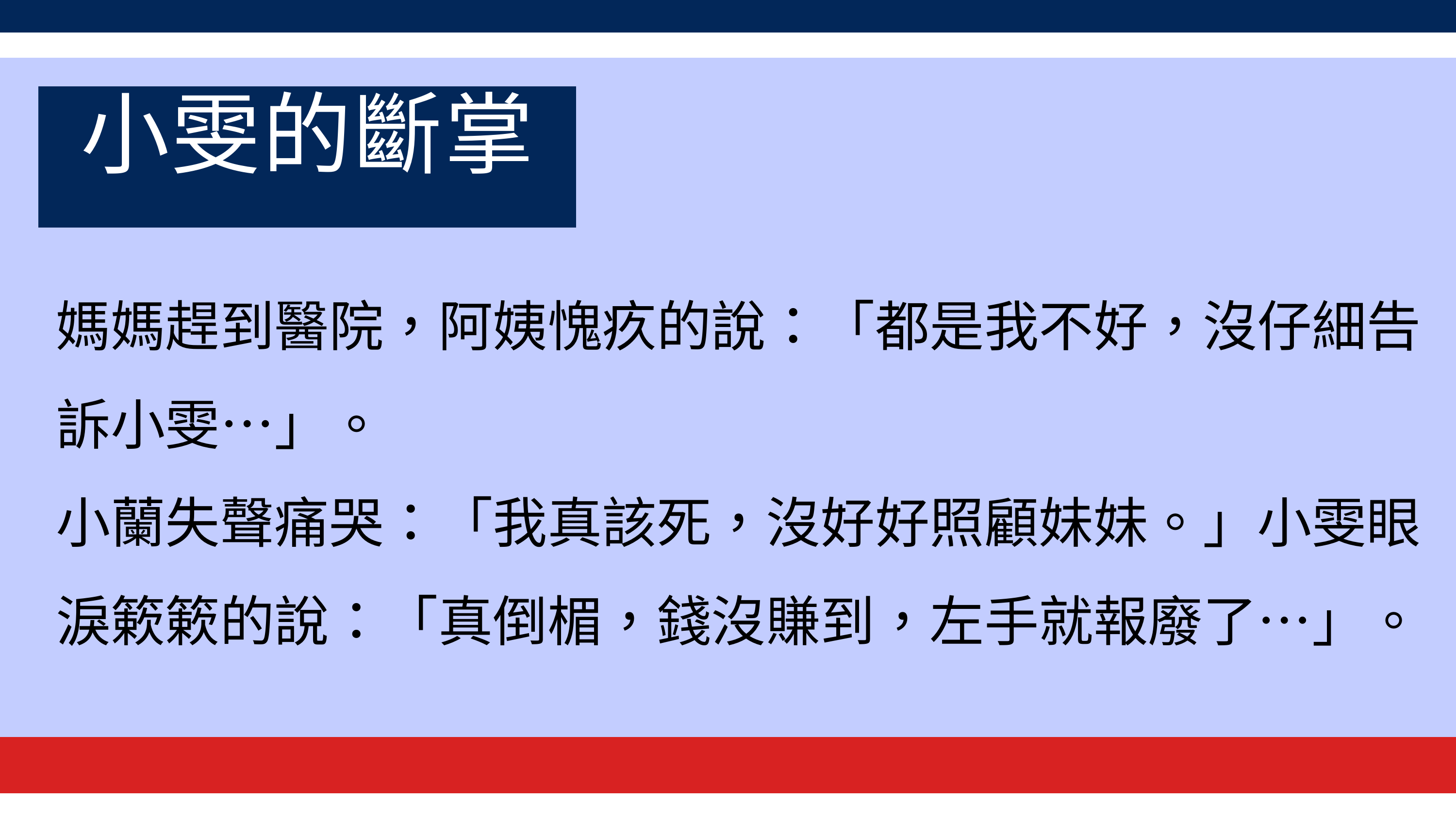

小雯的斷掌
媽媽趕到醫院，阿姨愧疚的說：「都是我不好，沒仔細告訴小雯…」。
小蘭失聲痛哭：「我真該死，沒好好照顧妹妹。」小雯眼淚簌簌的說：「真倒楣，錢沒賺到，左手就報廢了…」。